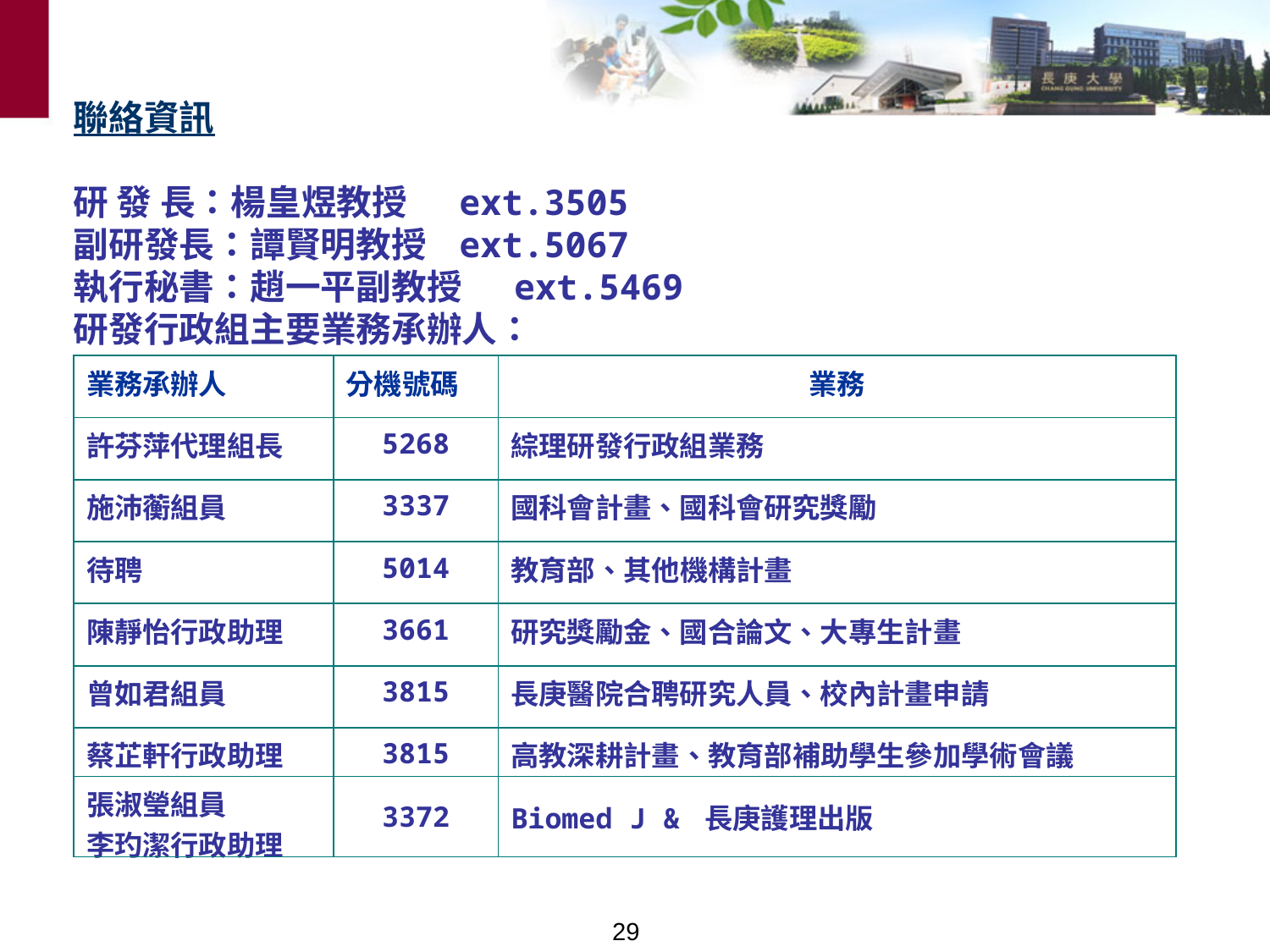

聯絡資訊

研 發 長：楊皇煜教授　 ext.3505
副研發長：譚賢明教授   ext.5067
執行秘書：趙一平副教授　 ext.5469
研發行政組主要業務承辦人：
| 業務承辦人 | 分機號碼 | 業務 |
| --- | --- | --- |
| 許芬萍代理組長 | 5268 | 綜理研發行政組業務 |
| 施沛蘅組員 | 3337 | 國科會計畫、國科會研究獎勵 |
| 待聘 | 5014 | 教育部、其他機構計畫 |
| 陳靜怡行政助理 | 3661 | 研究獎勵金、國合論文、大專生計畫 |
| 曾如君組員 | 3815 | 長庚醫院合聘研究人員、校內計畫申請 |
| 蔡芷軒行政助理 | 3815 | 高教深耕計畫、教育部補助學生參加學術會議 |
| 張淑瑩組員 李玓潔行政助理 | 3372 | Biomed J & 長庚護理出版 |
29